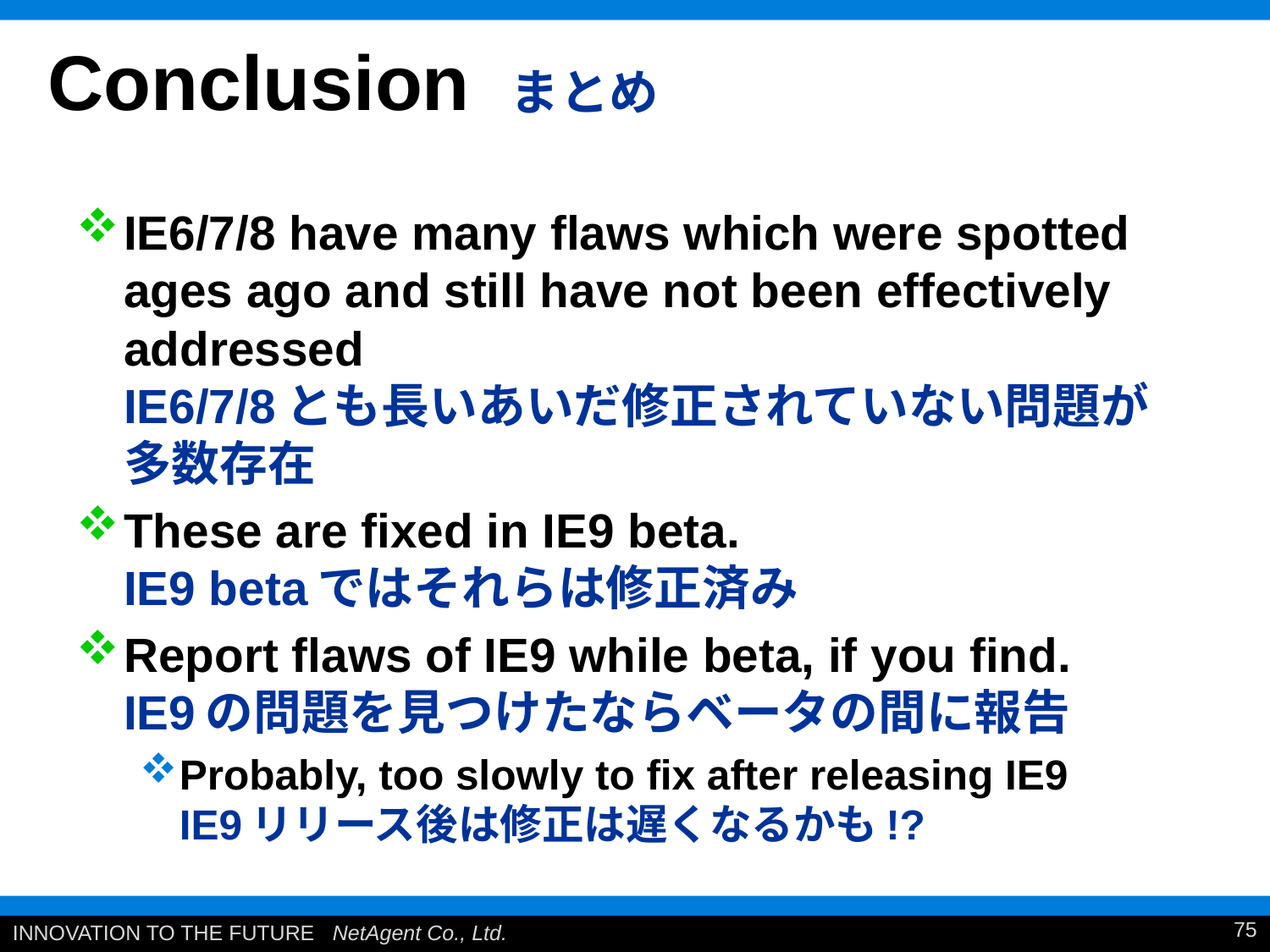

# Conclusion まとめ
IE6/7/8 have many flaws which were spotted ages ago and still have not been effectively addressed
IE6/7/8とも長いあいだ修正されていない問題が多数存在
These are fixed in IE9 beta.
IE9 betaではそれらは修正済み
Report flaws of IE9 while beta, if you find.
IE9の問題を見つけたならベータの間に報告
Probably, too slowly to fix after releasing IE9
IE9リリース後は修正は遅くなるかも!?
75